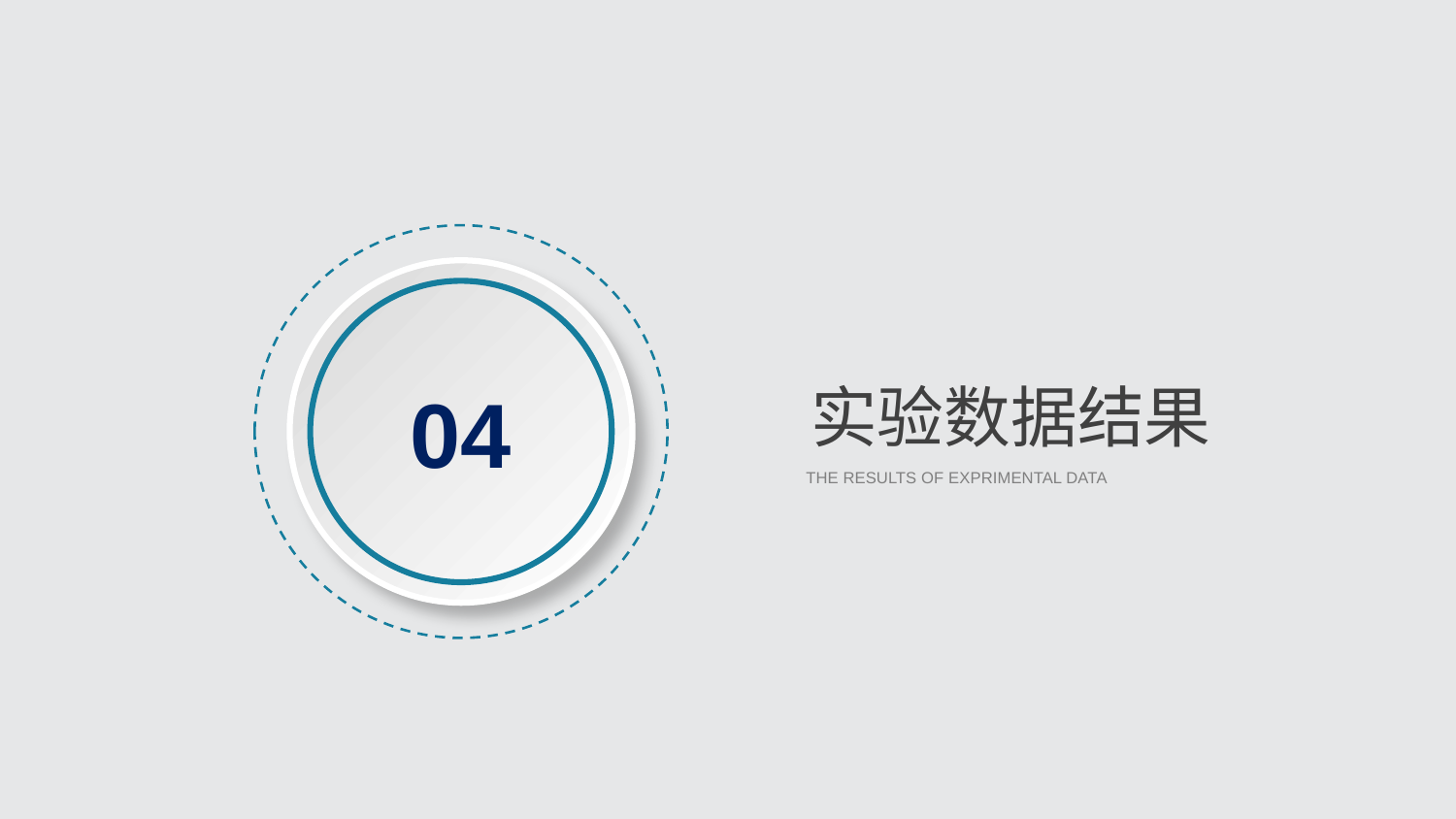

04

实验数据结果
THE RESULTS OF EXPRIMENTAL DATA